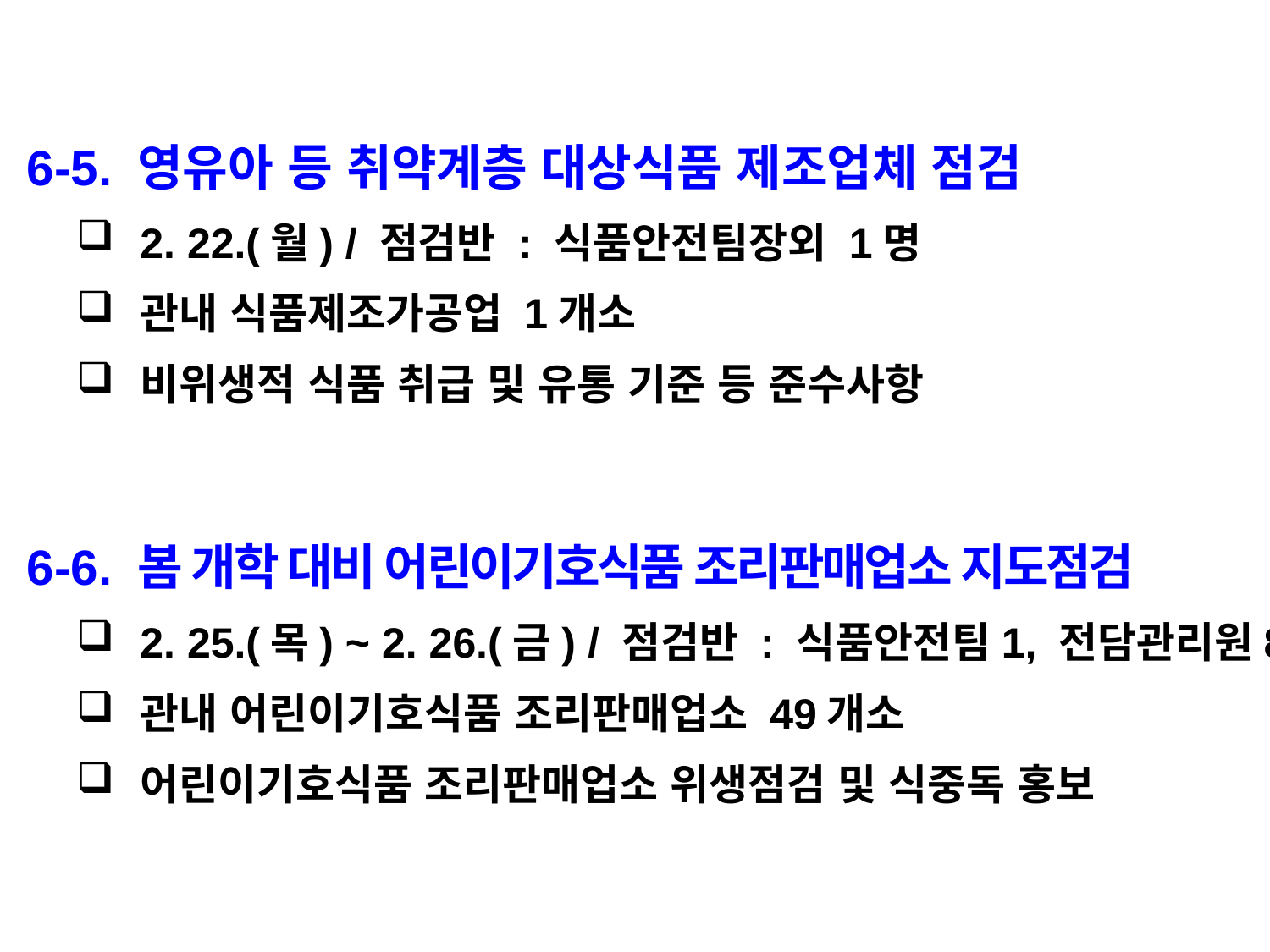

6-5. 영유아 등 취약계층 대상식품 제조업체 점검
2. 22.(월) / 점검반 : 식품안전팀장외 1명
관내 식품제조가공업 1개소
비위생적 식품 취급 및 유통 기준 등 준수사항
 6-6. 봄 개학 대비 어린이기호식품 조리판매업소 지도점검
2. 25.(목) ~ 2. 26.(금) / 점검반 : 식품안전팀1, 전담관리원8
관내 어린이기호식품 조리판매업소 49개소
어린이기호식품 조리판매업소 위생점검 및 식중독 홍보